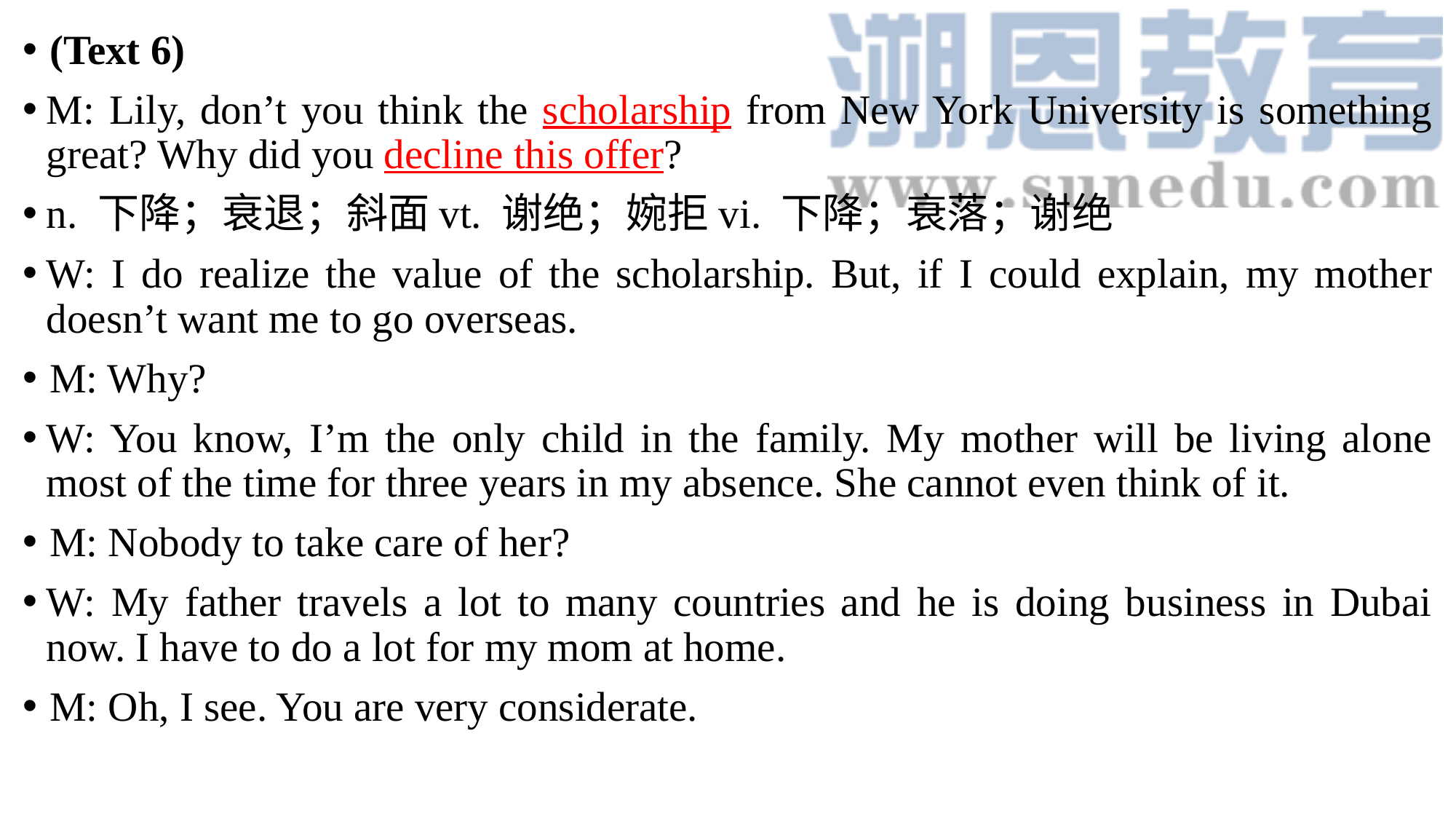

(Text 6)
M: Lily, don’t you think the scholarship from New York University is something great? Why did you decline this offer?
n. 下降；衰退；斜面vt. 谢绝；婉拒vi. 下降；衰落；谢绝
W: I do realize the value of the scholarship. But, if I could explain, my mother doesn’t want me to go overseas.
M: Why?
W: You know, I’m the only child in the family. My mother will be living alone most of the time for three years in my absence. She cannot even think of it.
M: Nobody to take care of her?
W: My father travels a lot to many countries and he is doing business in Dubai now. I have to do a lot for my mom at home.
M: Oh, I see. You are very considerate.